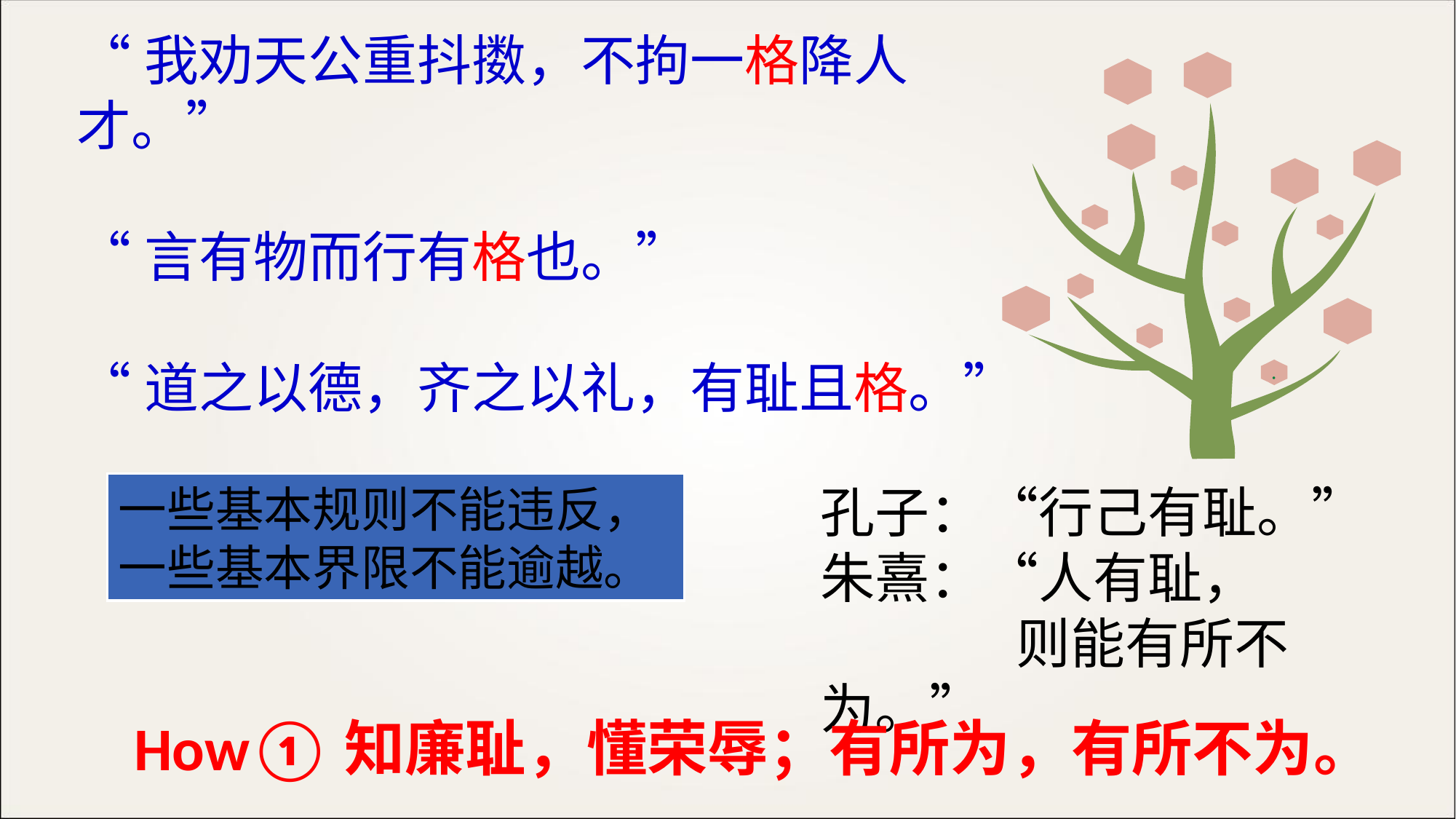

“我劝天公重抖擞，不拘一格降人才。”

“言有物而行有格也。”

“道之以德，齐之以礼，有耻且格。”

·
一些基本规则不能违反，
一些基本界限不能逾越。
孔子：“行己有耻。”
朱熹：“人有耻，
               则能有所不为。”
How①知廉耻，懂荣辱；有所为，有所不为。